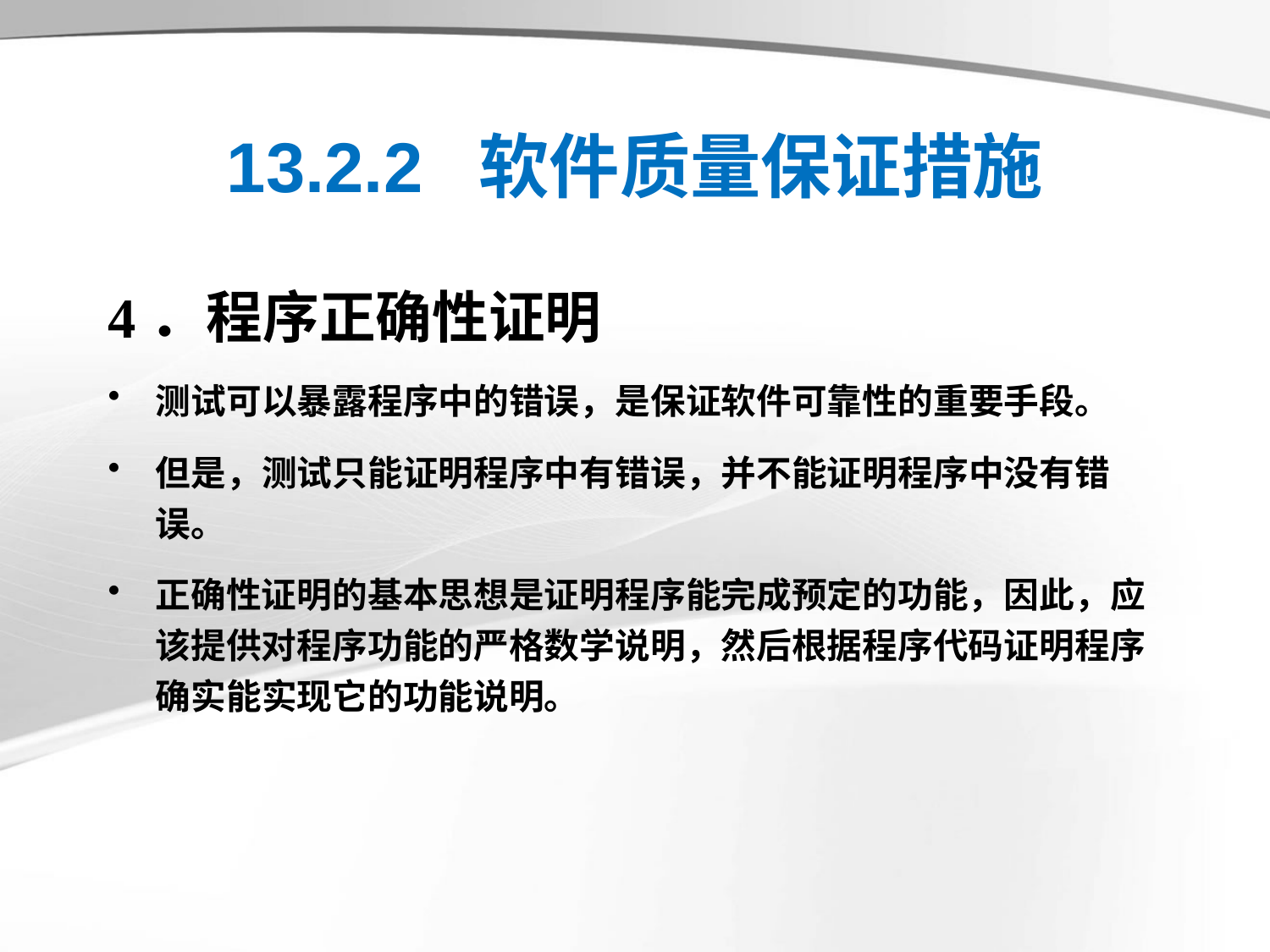

# 13.2.2  软件质量保证措施
4．程序正确性证明
测试可以暴露程序中的错误，是保证软件可靠性的重要手段。
但是，测试只能证明程序中有错误，并不能证明程序中没有错误。
正确性证明的基本思想是证明程序能完成预定的功能，因此，应该提供对程序功能的严格数学说明，然后根据程序代码证明程序确实能实现它的功能说明。